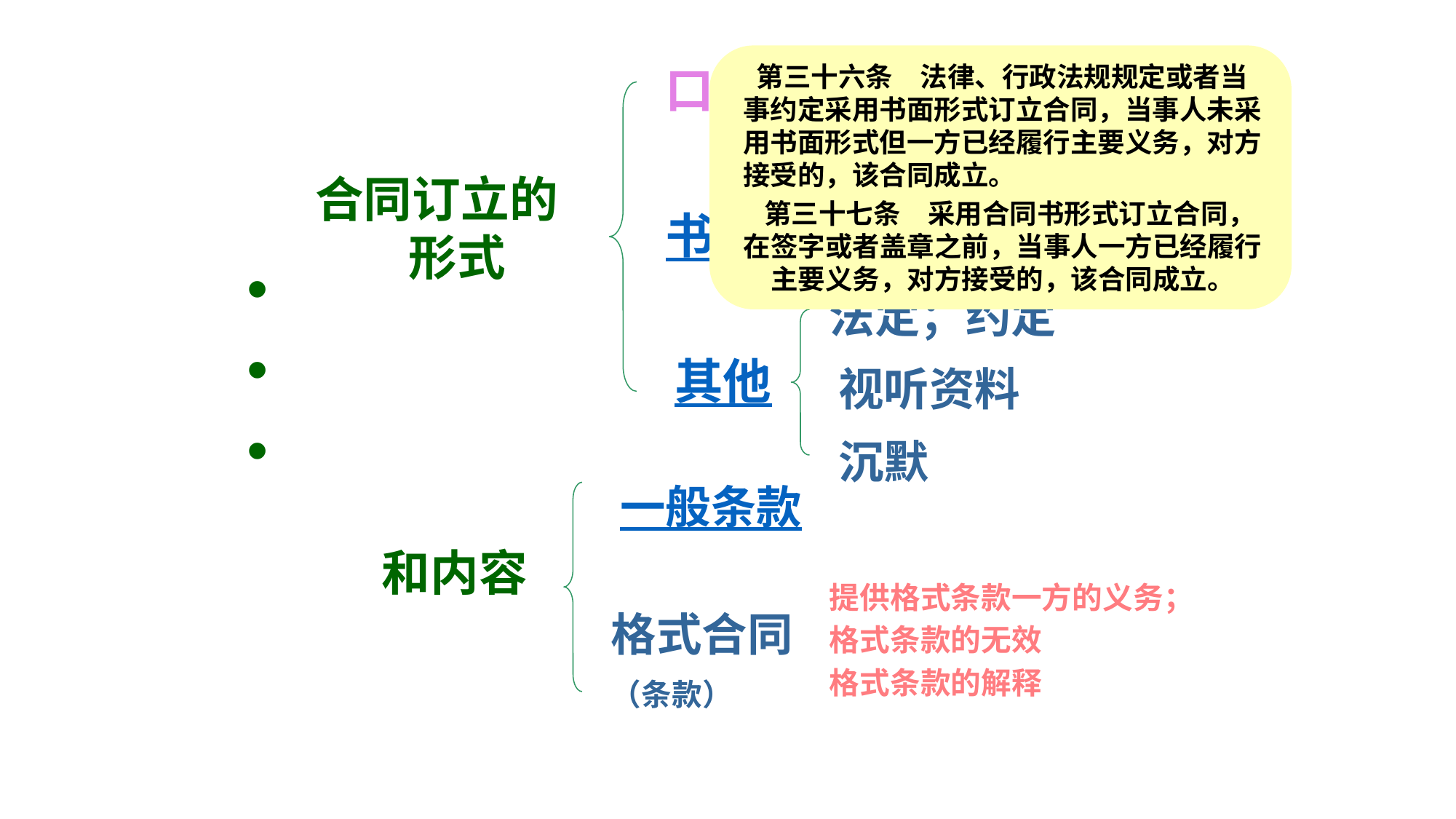

口头
　　第三十六条　法律、行政法规规定或者当事约定采用书面形式订立合同，当事人未采用书面形式但一方已经履行主要义务，对方接受的，该合同成立。
　　第三十七条　采用合同书形式订立合同，在签字或者盖章之前，当事人一方已经履行主要义务，对方接受的，该合同成立。

合同订立的形式
书面
法定；约定

其他
视听资料
沉默
一般条款

和内容
提供格式条款一方的义务；
格式条款的无效
格式条款的解释
格式合同
（条款）